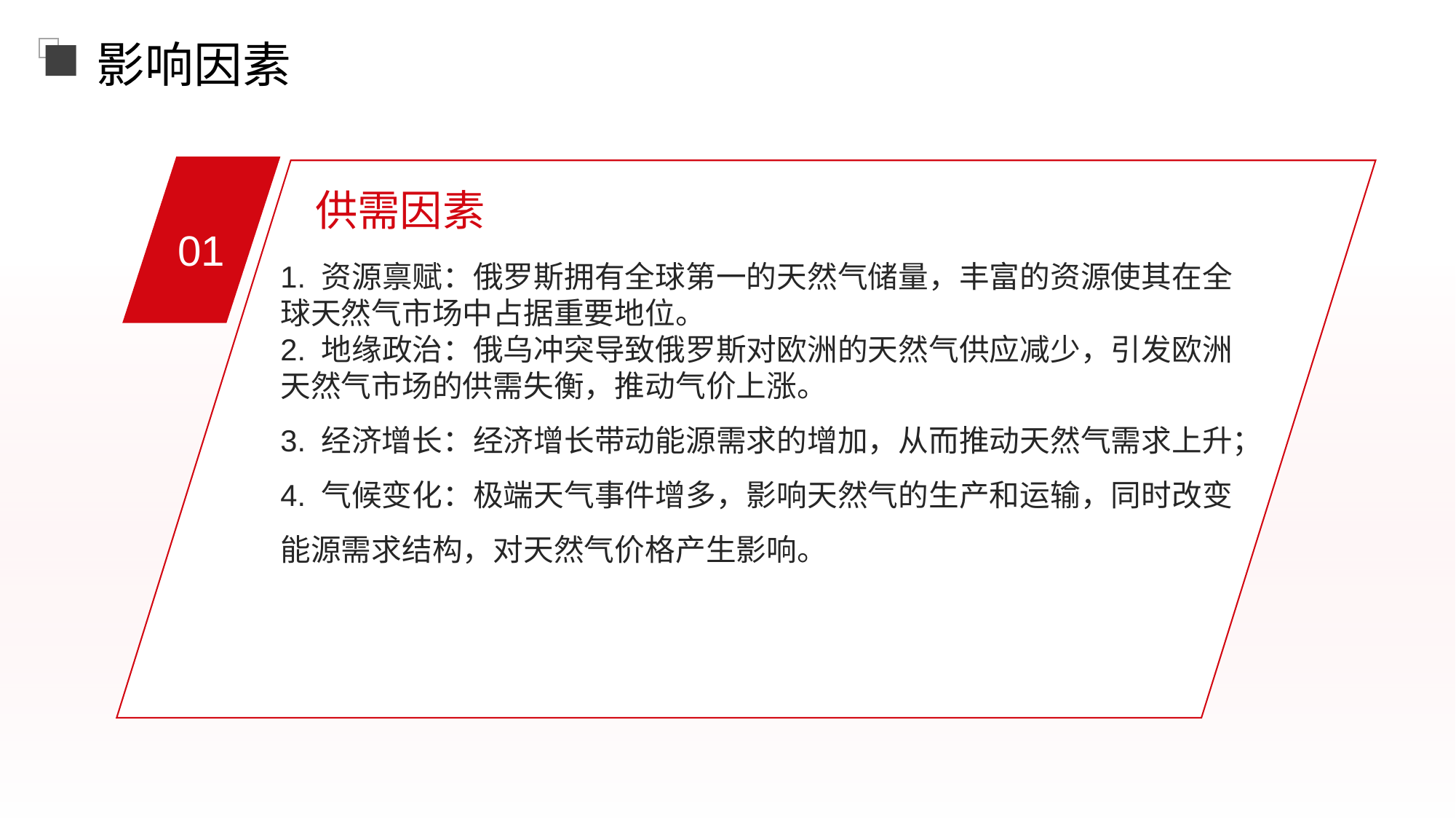

影响因素

供需因素
01
1. 资源禀赋：俄罗斯拥有全球第一的天然气储量，丰富的资源使其在全球天然气市场中占据重要地位。
2. 地缘政治：俄乌冲突导致俄罗斯对欧洲的天然气供应减少，引发欧洲天然气市场的供需失衡，推动气价上涨。
3. 经济增长：经济增长带动能源需求的增加，从而推动天然气需求上升；
4. 气候变化：极端天气事件增多，影响天然气的生产和运输，同时改变能源需求结构，对天然气价格产生影响。